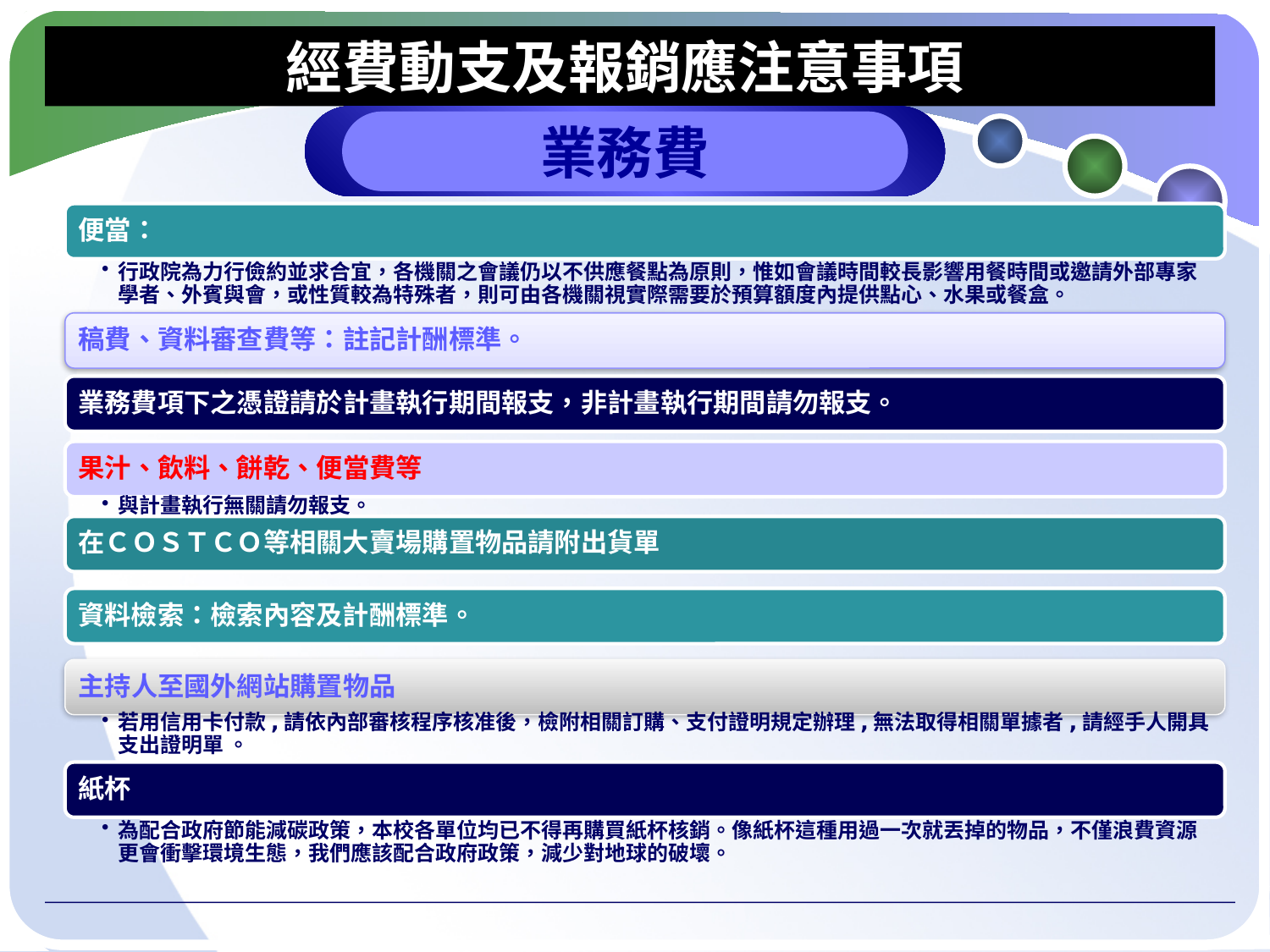

# 經費動支及報銷應注意事項

業務費
便當：
行政院為力行儉約並求合宜，各機關之會議仍以不供應餐點為原則，惟如會議時間較長影響用餐時間或邀請外部專家學者、外賓與會，或性質較為特殊者，則可由各機關視實際需要於預算額度內提供點心、水果或餐盒。
稿費、資料審查費等：註記計酬標準。
業務費項下之憑證請於計畫執行期間報支，非計畫執行期間請勿報支。
果汁、飲料、餅乾、便當費等
與計畫執行無關請勿報支。
在ＣＯＳＴＣＯ等相關大賣場購置物品請附出貨單
資料檢索：檢索內容及計酬標準。
主持人至國外網站購置物品
若用信用卡付款,請依內部審核程序核准後，檢附相關訂購、支付證明規定辦理,無法取得相關單據者,請經手人開具支出證明單 。
紙杯
為配合政府節能減碳政策，本校各單位均已不得再購買紙杯核銷。像紙杯這種用過一次就丟掉的物品，不僅浪費資源更會衝擊環境生態，我們應該配合政府政策，減少對地球的破壞。